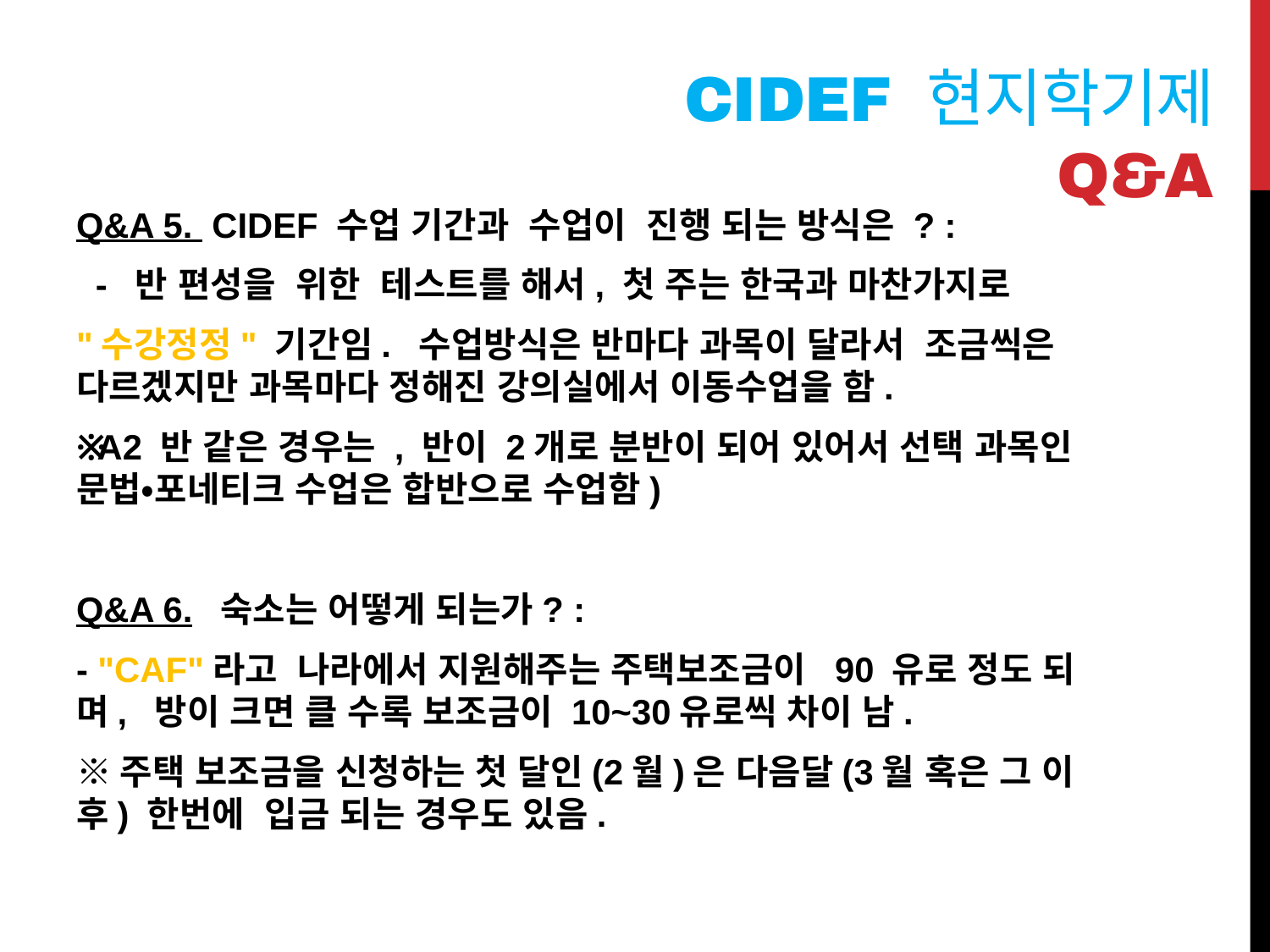

# Cidef 현지학기제 Q&A
Q&A 5.  CIDEF 수업 기간과  수업이  진행 되는 방식은 ? :
  -  반 편성을  위한  테스트를 해서, 첫 주는 한국과 마찬가지로
"수강정정" 기간임.  수업방식은 반마다 과목이 달라서  조금씩은 다르겠지만 과목마다 정해진 강의실에서 이동수업을 함.
※A2 반 같은 경우는 , 반이 2개로 분반이 되어 있어서 선택 과목인 문법•포네티크 수업은 합반으로 수업함)

Q&A 6.  숙소는 어떻게 되는가? :
- "CAF"라고  나라에서 지원해주는 주택보조금이  90 유로 정도 되며,  방이 크면 클 수록 보조금이 10~30유로씩 차이 남.
※주택 보조금을 신청하는 첫 달인(2월)은 다음달(3월 혹은 그 이후) 한번에  입금 되는 경우도 있음.